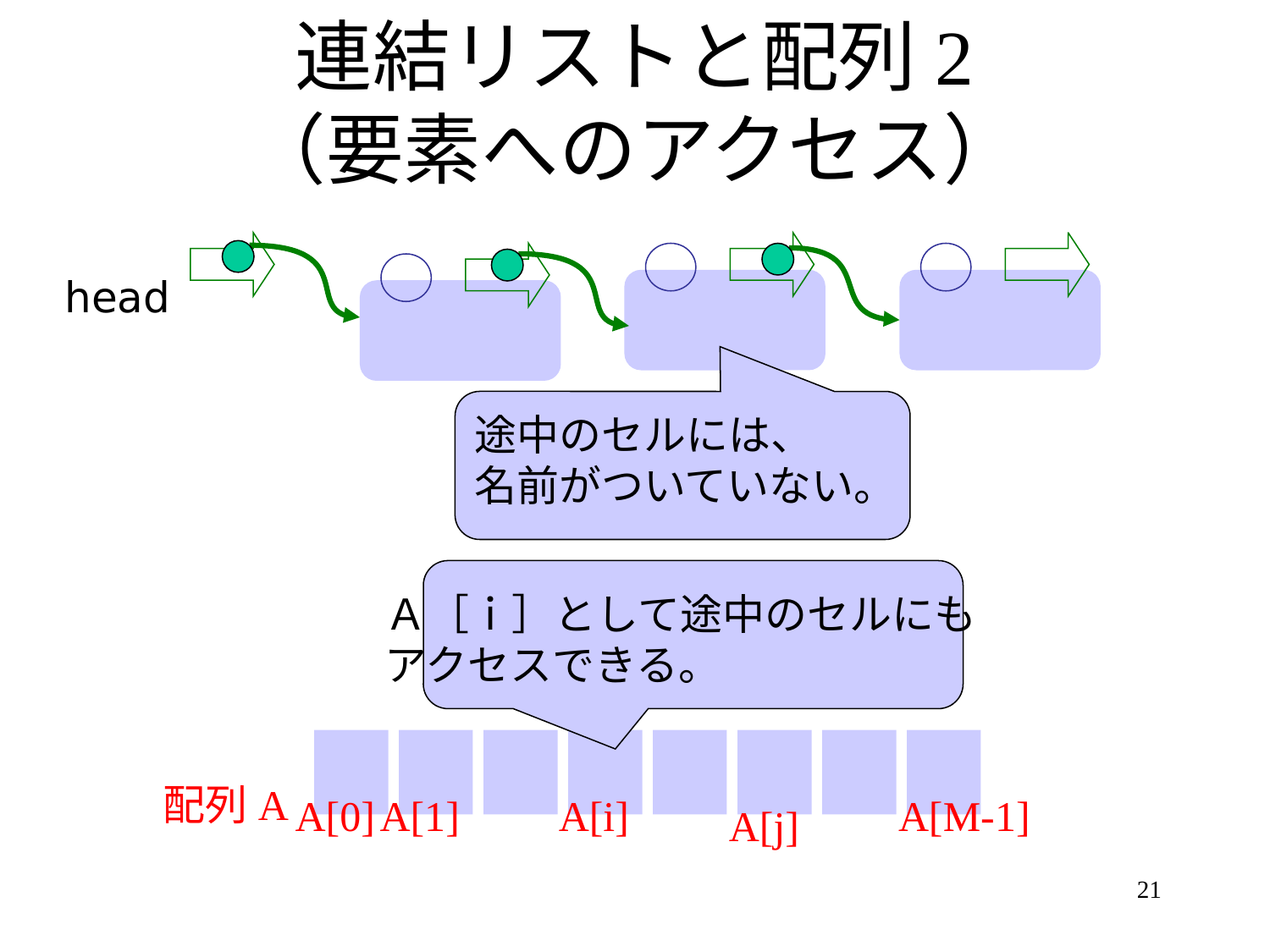

# 連結リストと配列2 （要素へのアクセス）
2.71
3.14
ＮＵＬＬ
1.41

head

途中のセルには、
名前がついていない。

Ａ［ｉ］として途中のセルにも
アクセスできる。

配列A
A[0]
A[1]
A[i]
A[M-1]
A[j]
21